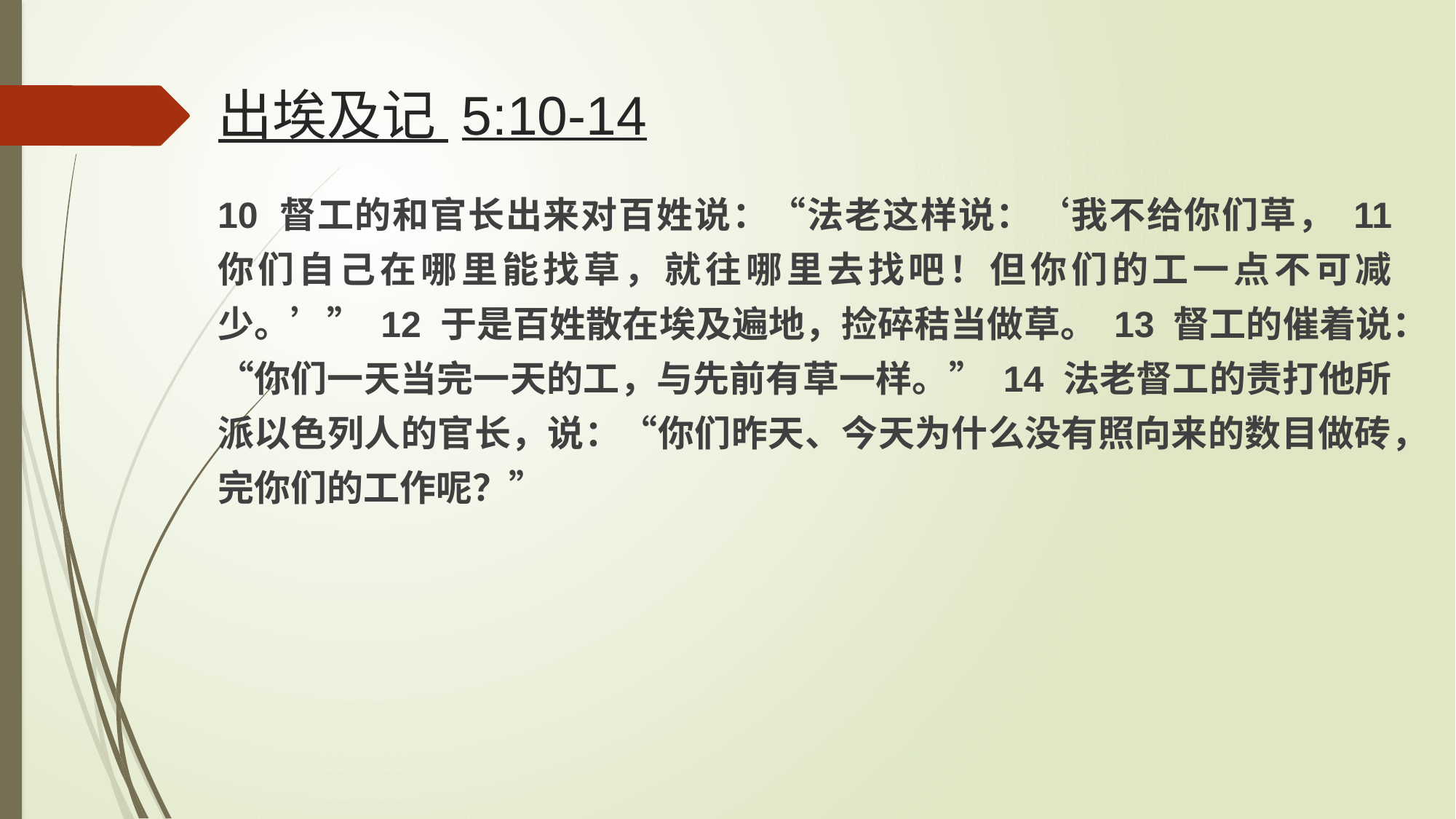

# 出埃及记 5:10-14
10 督工的和官长出来对百姓说：“法老这样说：‘我不给你们草， 11 你们自己在哪里能找草，就往哪里去找吧！但你们的工一点不可减少。’” 12 于是百姓散在埃及遍地，捡碎秸当做草。 13 督工的催着说：“你们一天当完一天的工，与先前有草一样。” 14 法老督工的责打他所派以色列人的官长，说：“你们昨天、今天为什么没有照向来的数目做砖，完你们的工作呢？”